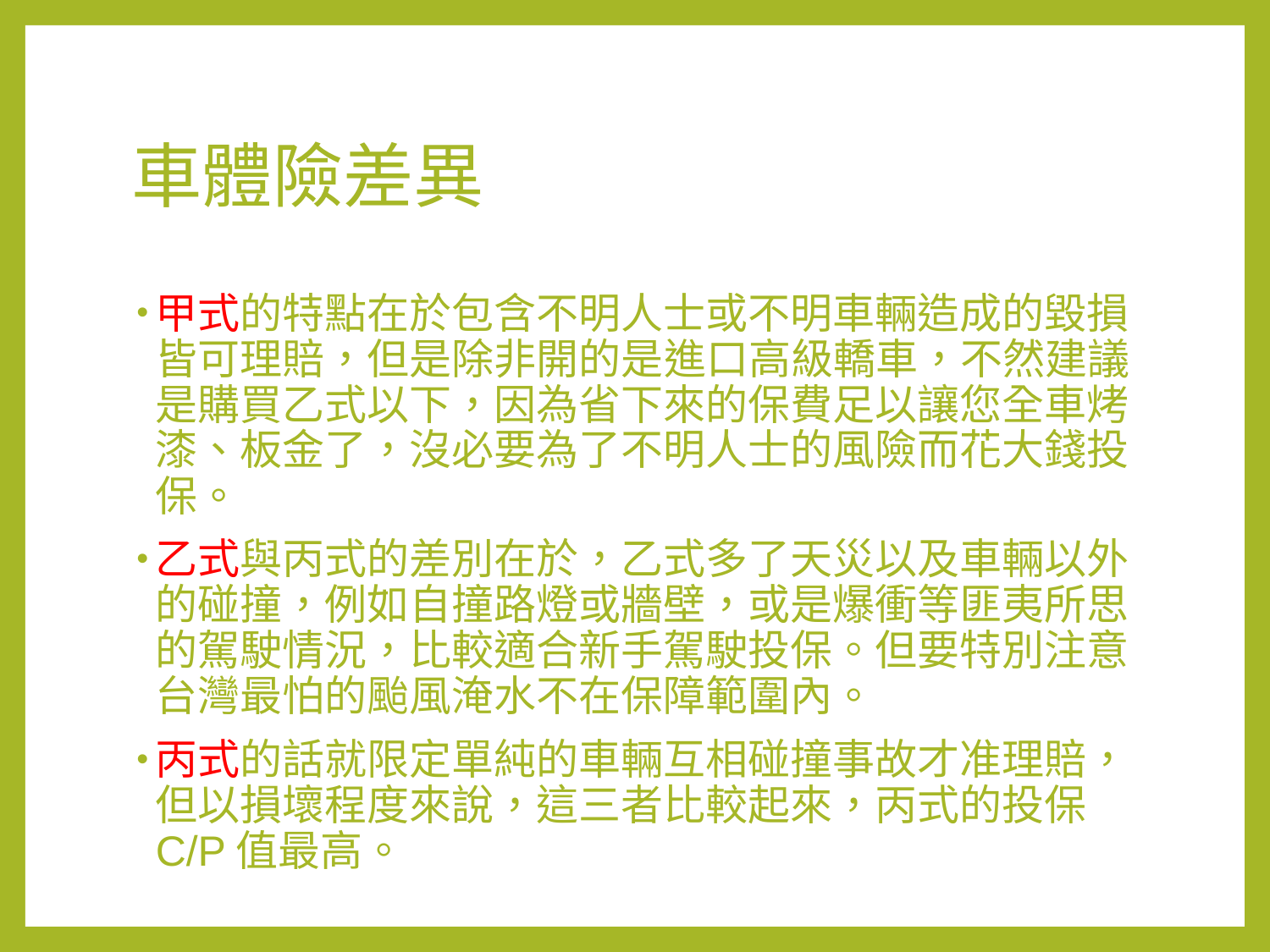

# 車體險差異
甲式的特點在於包含不明人士或不明車輛造成的毀損皆可理賠，但是除非開的是進口高級轎車，不然建議是購買乙式以下，因為省下來的保費足以讓您全車烤漆、板金了，沒必要為了不明人士的風險而花大錢投保。
乙式與丙式的差別在於，乙式多了天災以及車輛以外的碰撞，例如自撞路燈或牆壁，或是爆衝等匪夷所思的駕駛情況，比較適合新手駕駛投保。但要特別注意台灣最怕的颱風淹水不在保障範圍內。
丙式的話就限定單純的車輛互相碰撞事故才准理賠，但以損壞程度來說，這三者比較起來，丙式的投保C/P值最高。